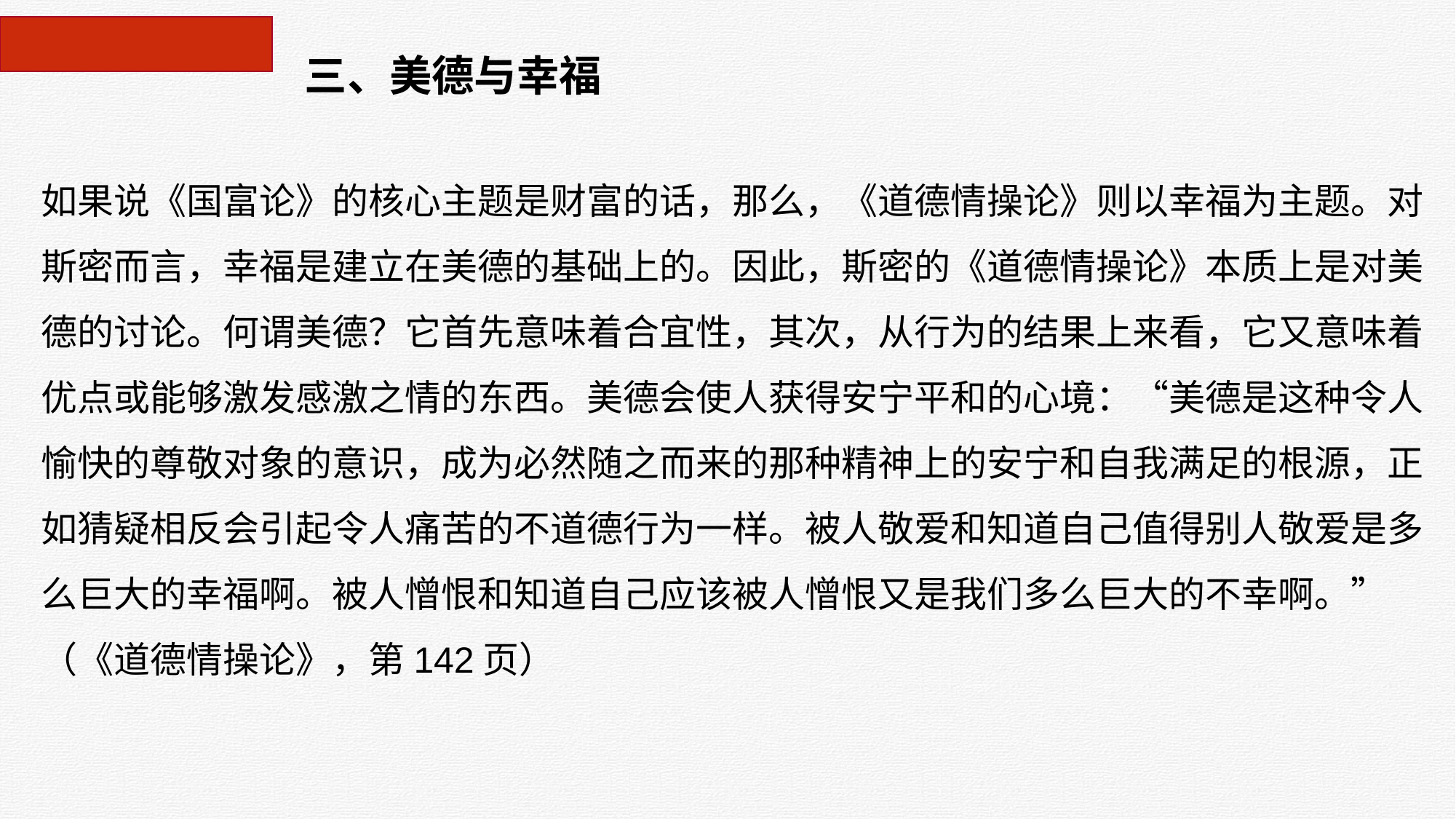

三、美德与幸福

如果说《国富论》的核心主题是财富的话，那么，《道德情操论》则以幸福为主题。对斯密而言，幸福是建立在美德的基础上的。因此，斯密的《道德情操论》本质上是对美德的讨论。何谓美德？它首先意味着合宜性，其次，从行为的结果上来看，它又意味着优点或能够激发感激之情的东西。美德会使人获得安宁平和的心境：“美德是这种令人愉快的尊敬对象的意识，成为必然随之而来的那种精神上的安宁和自我满足的根源，正如猜疑相反会引起令人痛苦的不道德行为一样。被人敬爱和知道自己值得别人敬爱是多么巨大的幸福啊。被人憎恨和知道自己应该被人憎恨又是我们多么巨大的不幸啊。”（《道德情操论》，第142页）